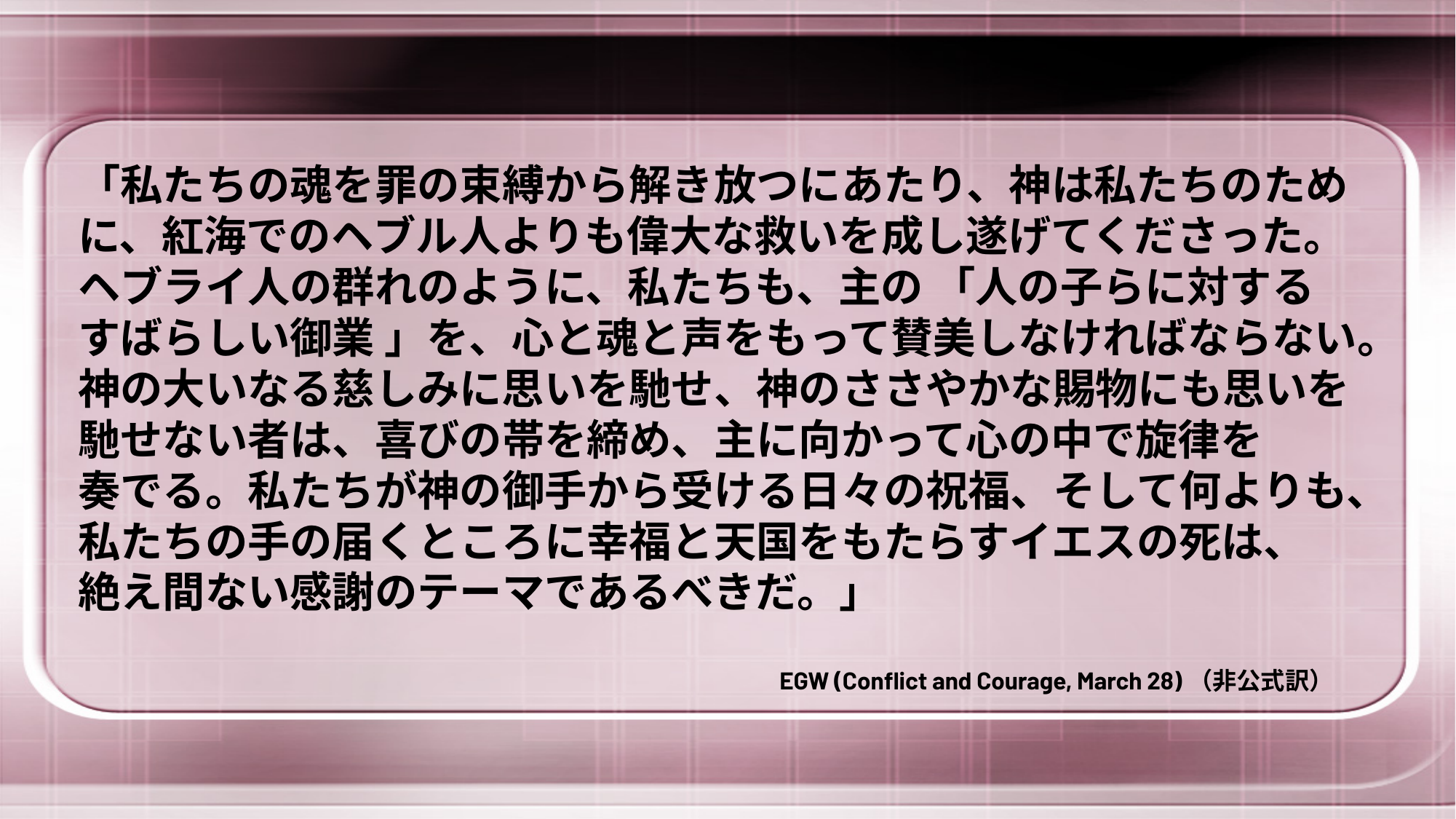

「私たちの魂を罪の束縛から解き放つにあたり、神は私たちのために、紅海でのヘブル人よりも偉大な救いを成し遂げてくださった。ヘブライ人の群れのように、私たちも、主の 「人の子らに対する　すばらしい御業 」を、心と魂と声をもって賛美しなければならない。神の大いなる慈しみに思いを馳せ、神のささやかな賜物にも思いを馳せない者は、喜びの帯を締め、主に向かって心の中で旋律を　　奏でる。私たちが神の御手から受ける日々の祝福、そして何よりも、私たちの手の届くところに幸福と天国をもたらすイエスの死は、　絶え間ない感謝のテーマであるべきだ。」
EGW (Conflict and Courage, March 28)（非公式訳）